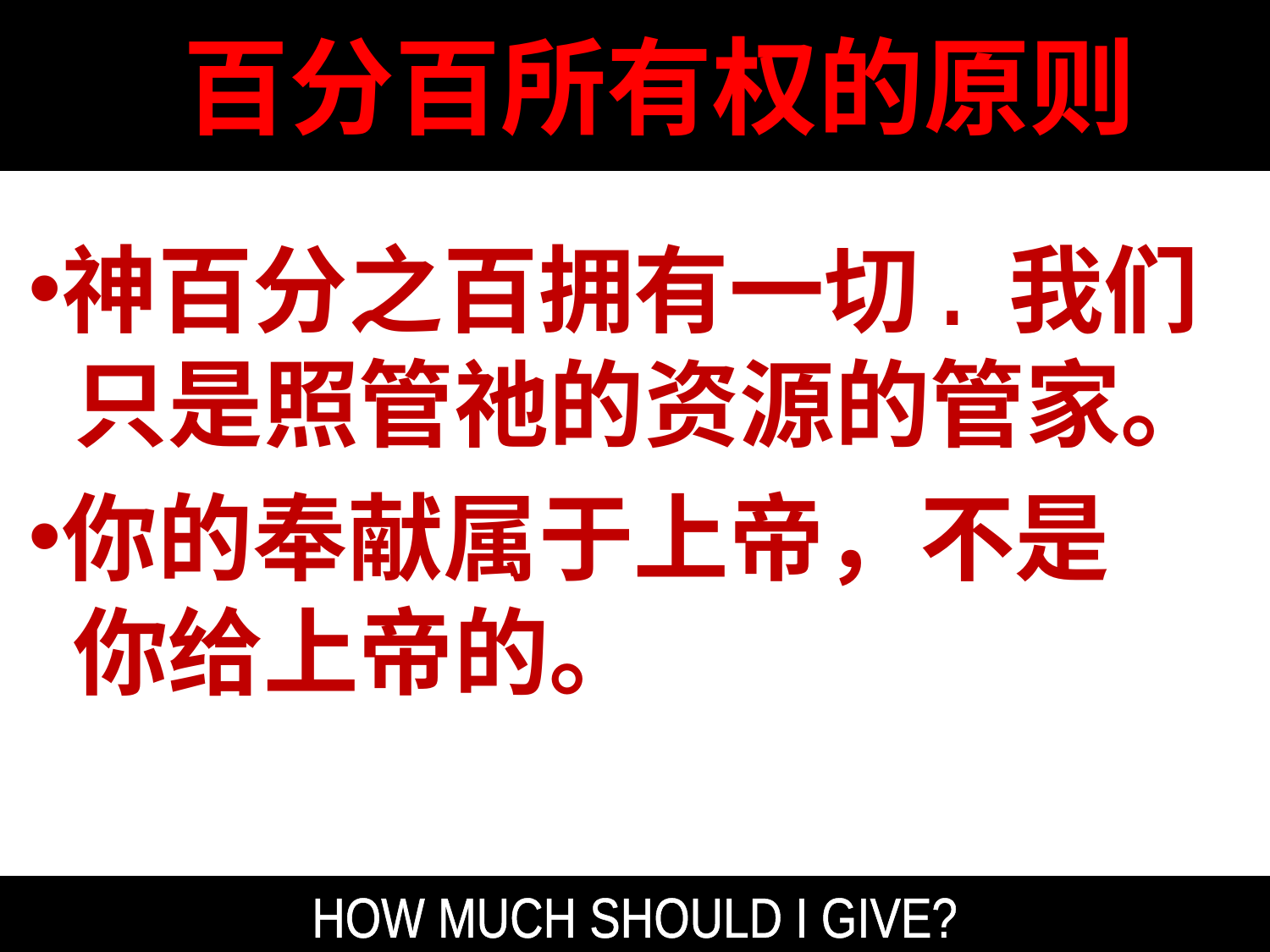

百分百所有权的原则

神百分之百拥有一切. 我们
 只是照管祂的资源的管家。

你的奉献属于上帝，不是
 你给上帝的。
HOW MUCH SHOULD I GIVE?